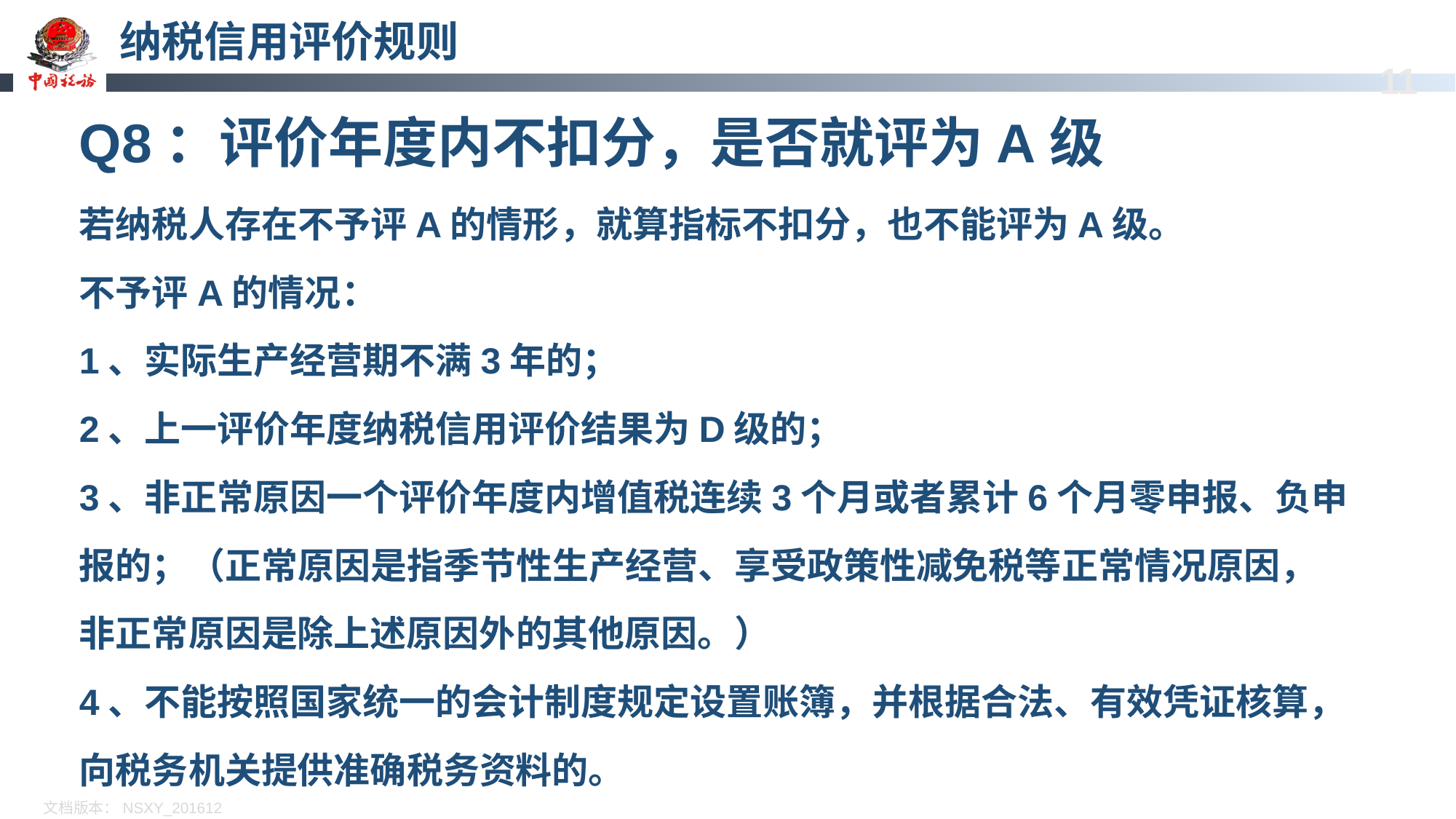

# 纳税信用评价规则
Q8：评价年度内不扣分，是否就评为A级
若纳税人存在不予评A的情形，就算指标不扣分，也不能评为A级。
不予评A的情况：
1、实际生产经营期不满3年的；
2、上一评价年度纳税信用评价结果为D级的；
3、非正常原因一个评价年度内增值税连续3个月或者累计6个月零申报、负申报的；（正常原因是指季节性生产经营、享受政策性减免税等正常情况原因，非正常原因是除上述原因外的其他原因。）
4、不能按照国家统一的会计制度规定设置账簿，并根据合法、有效凭证核算，向税务机关提供准确税务资料的。